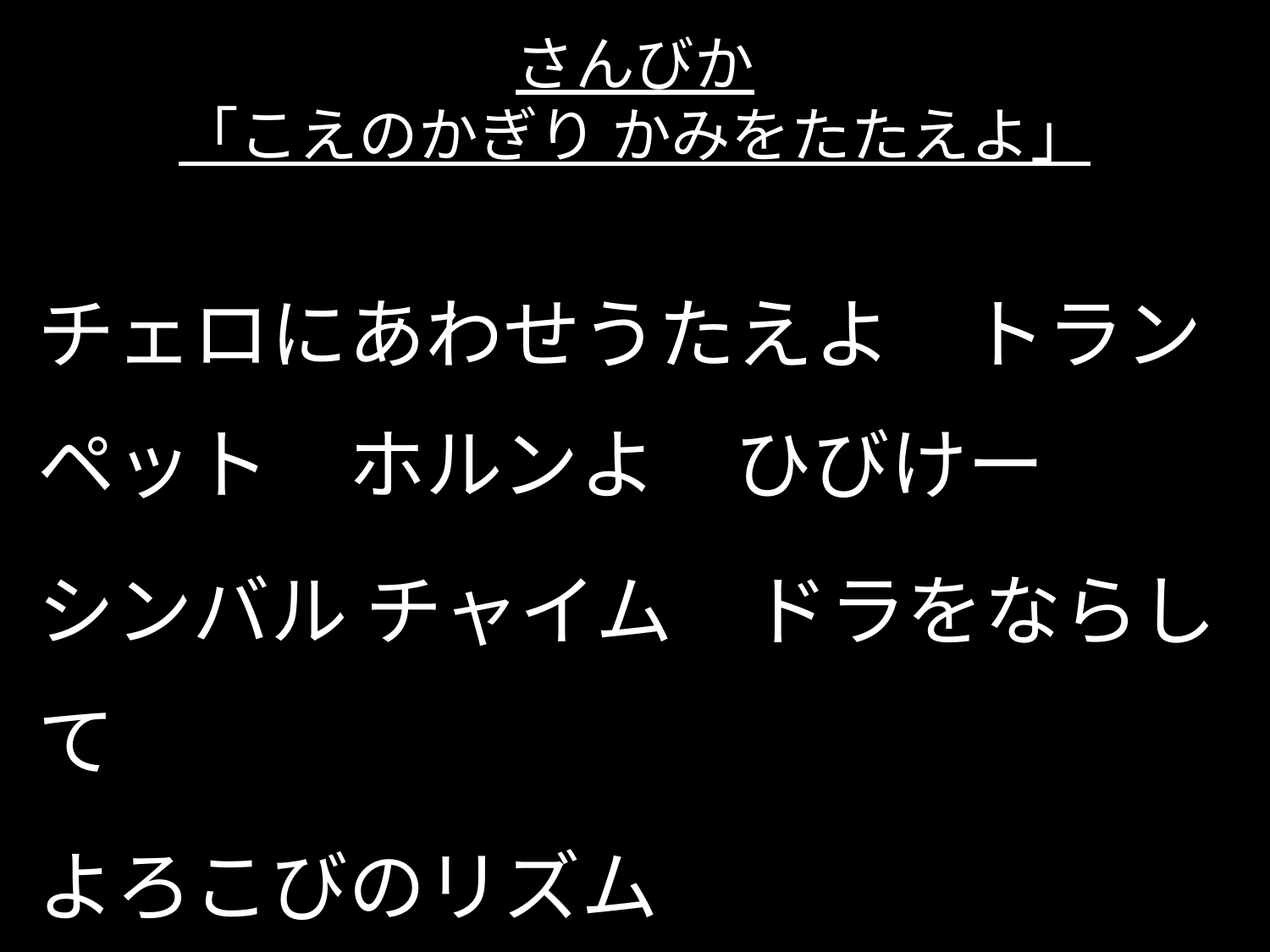

# さんびか 「こえのかぎり かみをたたえよ」
チェロにあわせうたえよ　トランペット　ホルンよ　ひびけー
シンバル チャイム　ドラをならして
よろこびのリズム